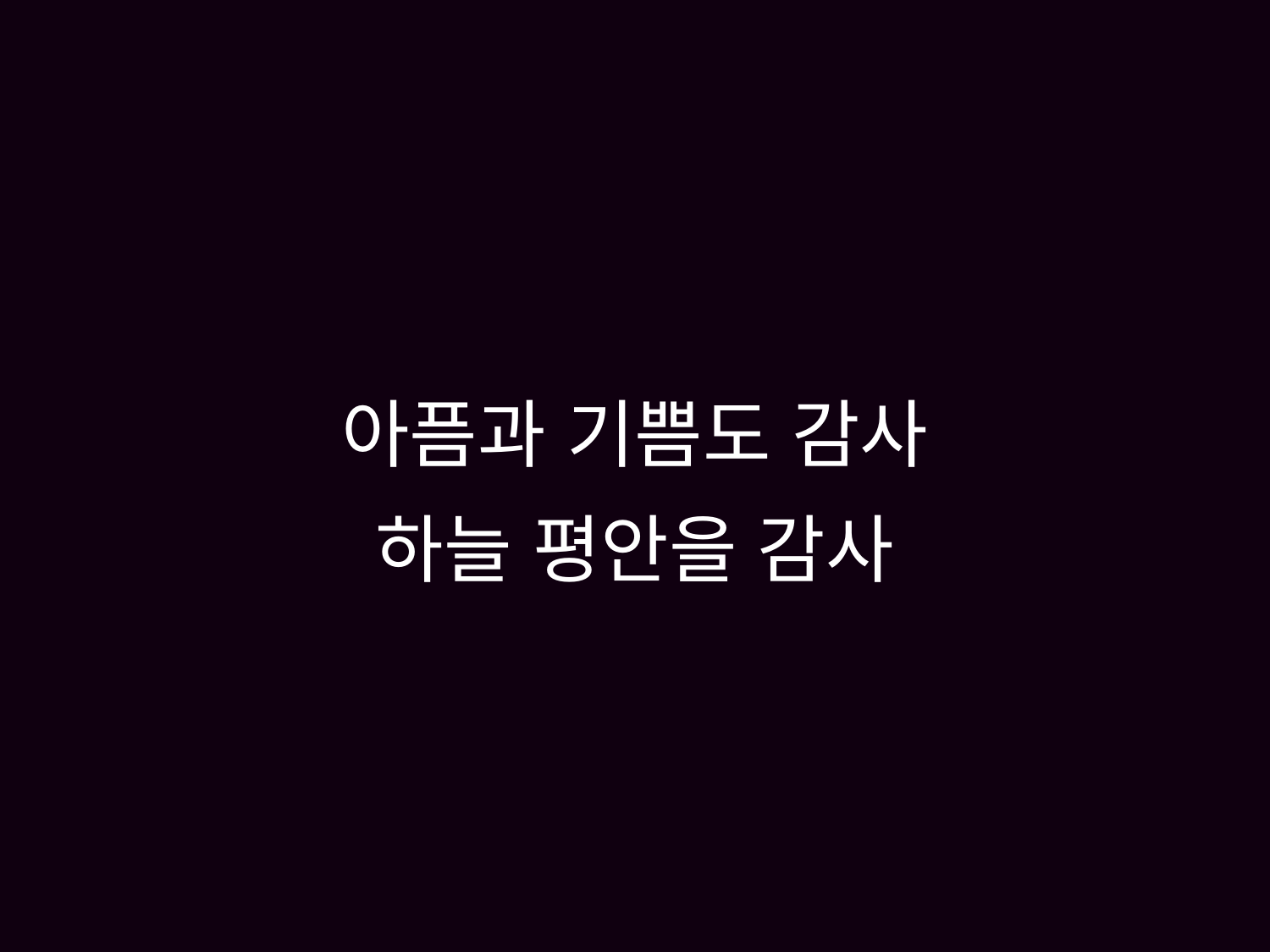

# 아픔과 기쁨도 감사 하늘 평안을 감사